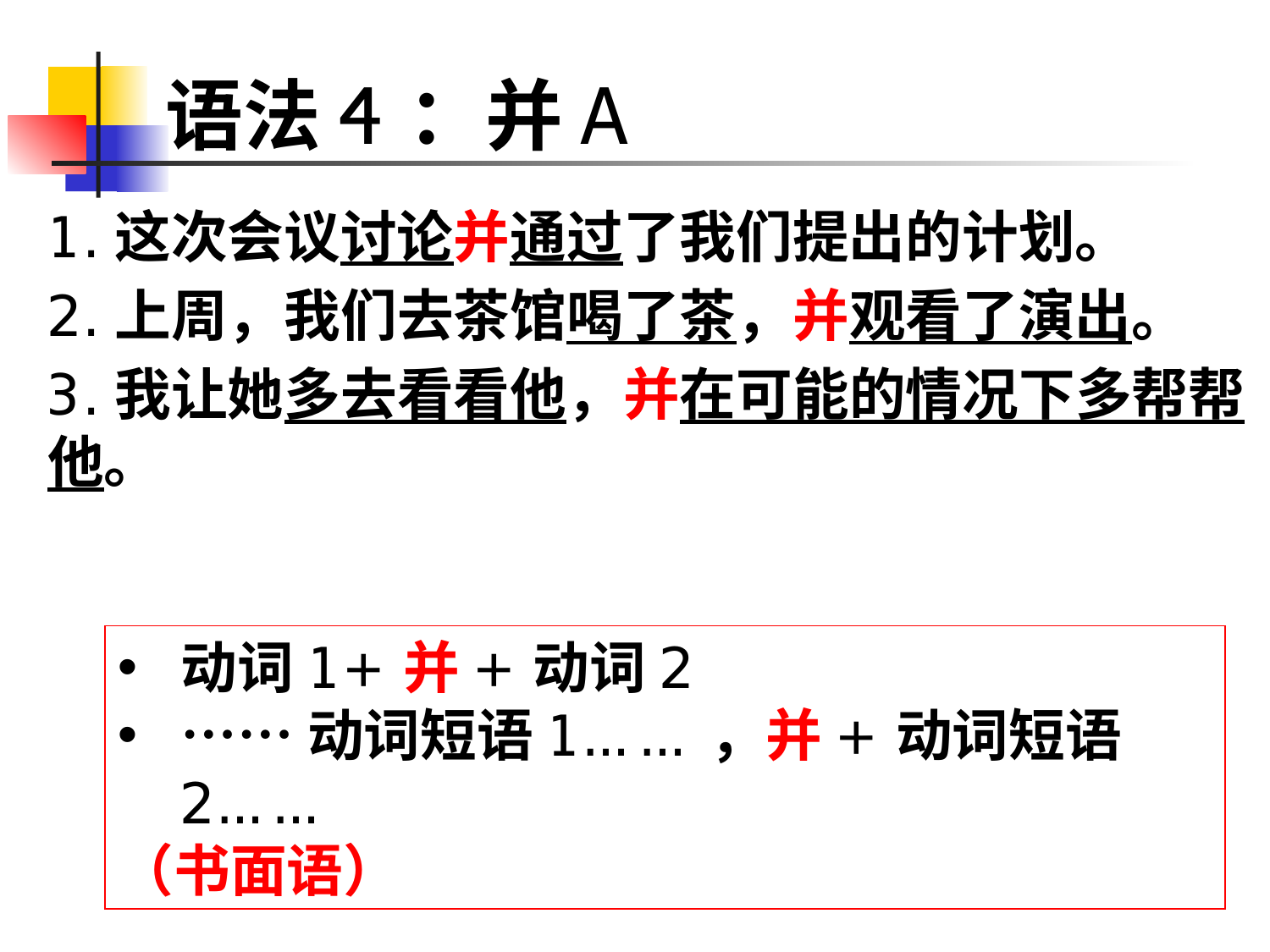

# 语法4：并A
1.这次会议讨论并通过了我们提出的计划。
2.上周，我们去茶馆喝了茶，并观看了演出。
3.我让她多去看看他，并在可能的情况下多帮帮他。

动词1+并+动词2
……动词短语1……，并+动词短语2……
（书面语）